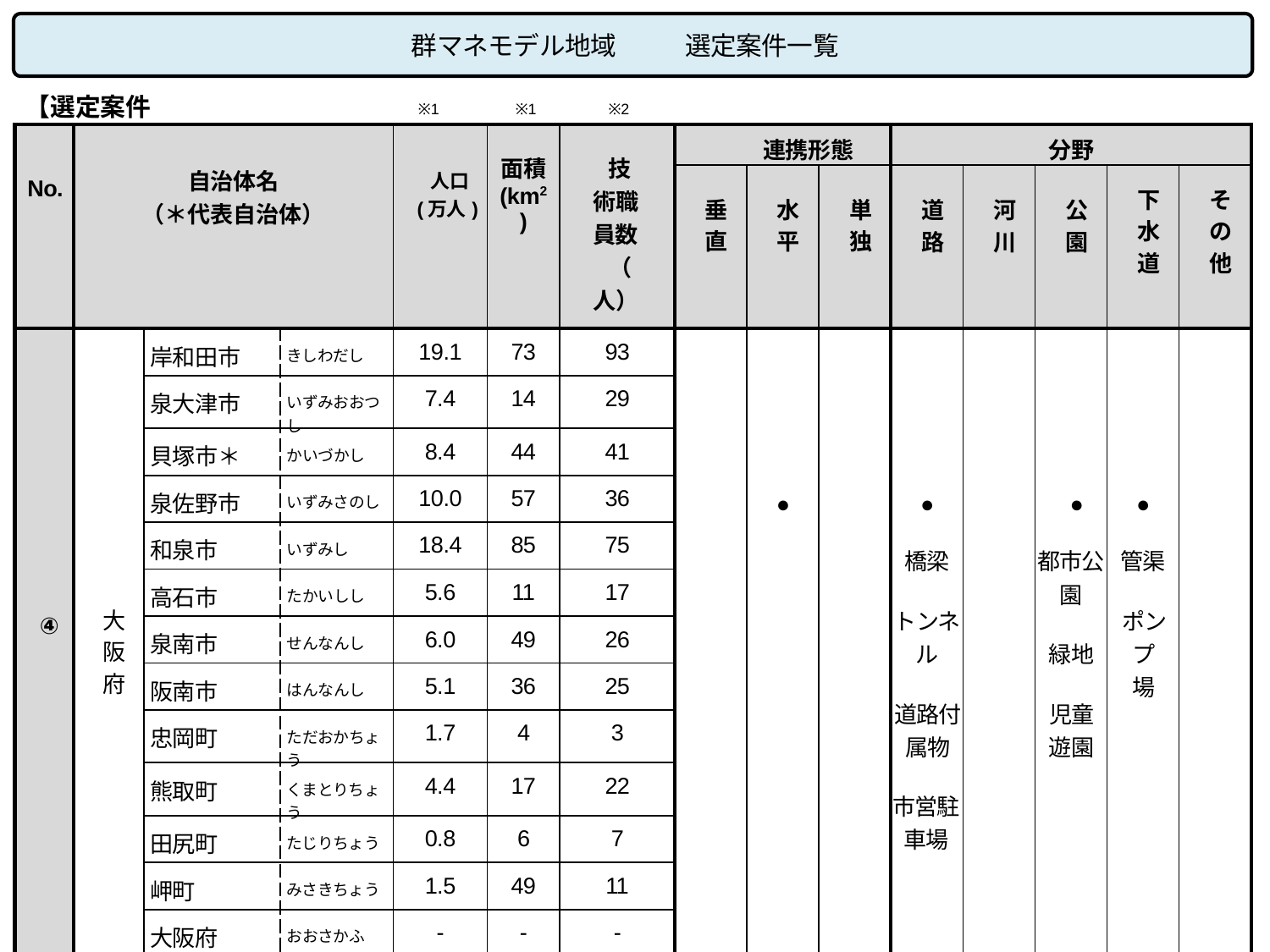

# 群マネモデル地域	選定案件一覧
【選定案件（No.④）】
※1
※1
※2
| No. | 自治体名 （＊代表自治体） |  |  | 人口 (万人) | 面積 (km2 ) | 技術職員数 （人） | 連携形態 |  |  | 分野 |  |  |  |  |
| --- | --- | --- | --- | --- | --- | --- | --- | --- | --- | --- | --- | --- | --- | --- |
|  |  |  |  |  |  |  | 垂直 | 水平 | 単独 | 道路 | 河川 | 公園 | 下水道 | その他 |
| ④ | 大阪府 | 岸和田市 | きしわだし | 19.1 | 73 | 93 |  | ● |  | ● 橋梁 トンネル 道路付属物 市営駐 車場 |  | ● 都市公 園 緑地 児童遊園 | ● 管渠 ポンプ場 |  |
|  |  | 泉大津市 | いずみおおつし | 7.4 | 14 | 29 |  |  |  |  |  |  |  |  |
|  |  | 貝塚市＊ | かいづかし | 8.4 | 44 | 41 |  |  |  |  |  |  |  |  |
|  |  | 泉佐野市 | いずみさのし | 10.0 | 57 | 36 |  |  |  |  |  |  |  |  |
|  |  | 和泉市 | いずみし | 18.4 | 85 | 75 |  |  |  |  |  |  |  |  |
|  |  | 高石市 | たかいしし | 5.6 | 11 | 17 |  |  |  |  |  |  |  |  |
|  |  | 泉南市 | せんなんし | 6.0 | 49 | 26 |  |  |  |  |  |  |  |  |
|  |  | 阪南市 | はんなんし | 5.1 | 36 | 25 |  |  |  |  |  |  |  |  |
|  |  | 忠岡町 | ただおかちょう | 1.7 | 4 | 3 |  |  |  |  |  |  |  |  |
|  |  | 熊取町 | くまとりちょう | 4.4 | 17 | 22 |  |  |  |  |  |  |  |  |
|  |  | 田尻町 | たじりちょう | 0.8 | 6 | 7 |  |  |  |  |  |  |  |  |
|  |  | 岬町 | みさきちょう | 1.5 | 49 | 11 |  |  |  |  |  |  |  |  |
|  |  | 大阪府 | おおさかふ | - | - | - |  |  |  |  |  |  |  |  |
※1：人口・面積については、総務省 統計でみる市区町村のすがた2023より事務局作成。人口は2020年時点、面積は2021年時点。
※2：技術職員数については、総務省 地方公共団体定員管理調査結果(2022年4月時点)等より事務局作成。技術系職員とは、一般行政部門の職員のうち、土木技師・建築技師の合計。
9